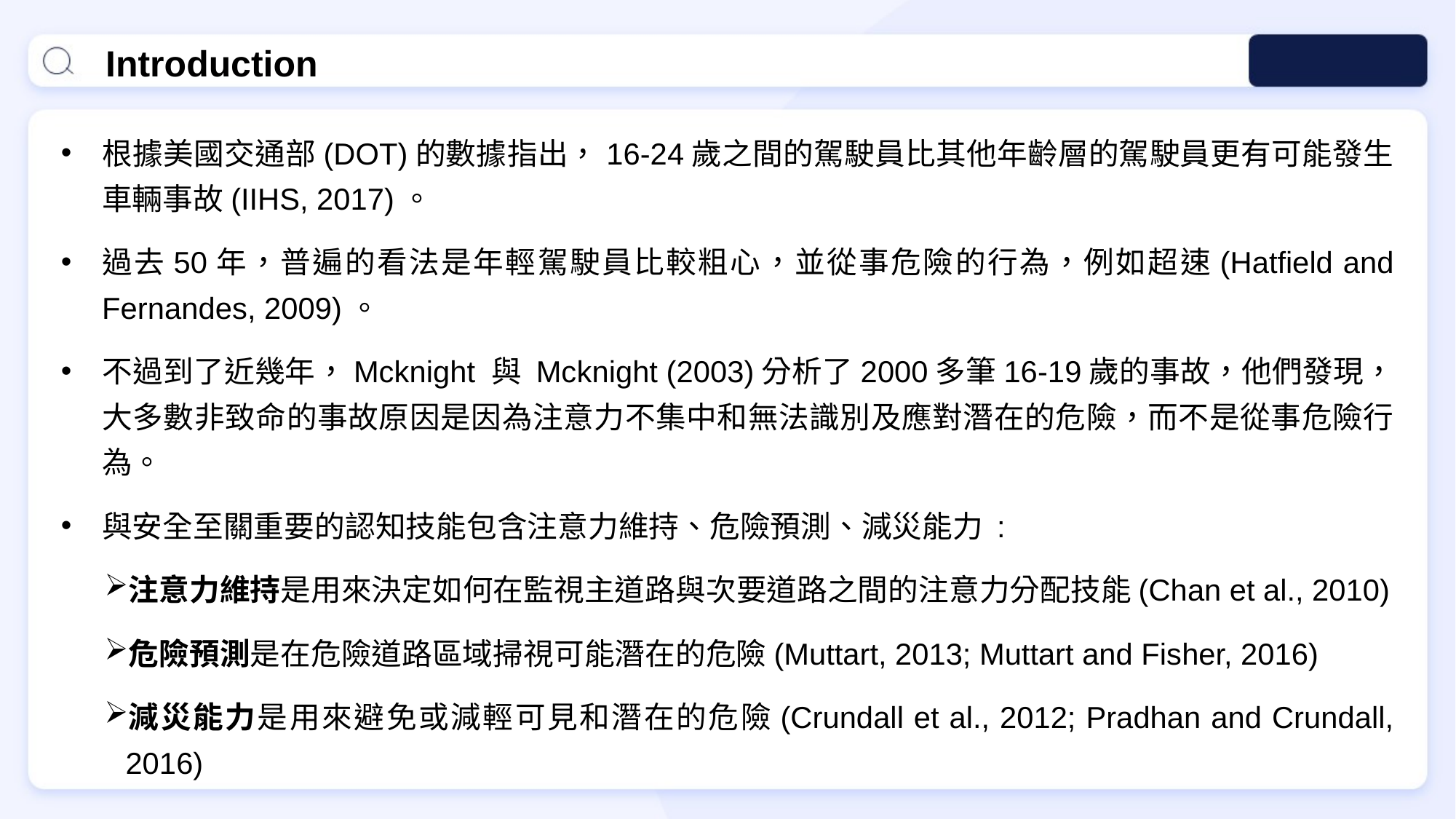

Introduction
根據美國交通部(DOT)的數據指出，16-24歲之間的駕駛員比其他年齡層的駕駛員更有可能發生車輛事故(IIHS, 2017)。
過去50年，普遍的看法是年輕駕駛員比較粗心，並從事危險的行為，例如超速(Hatfield and Fernandes, 2009)。
不過到了近幾年，Mcknight 與 Mcknight (2003)分析了2000多筆16-19歲的事故，他們發現，大多數非致命的事故原因是因為注意力不集中和無法識別及應對潛在的危險，而不是從事危險行為。
與安全至關重要的認知技能包含注意力維持、危險預測、減災能力 :
注意力維持是用來決定如何在監視主道路與次要道路之間的注意力分配技能(Chan et al., 2010)
危險預測是在危險道路區域掃視可能潛在的危險(Muttart, 2013; Muttart and Fisher, 2016)
減災能力是用來避免或減輕可見和潛在的危險(Crundall et al., 2012; Pradhan and Crundall, 2016)